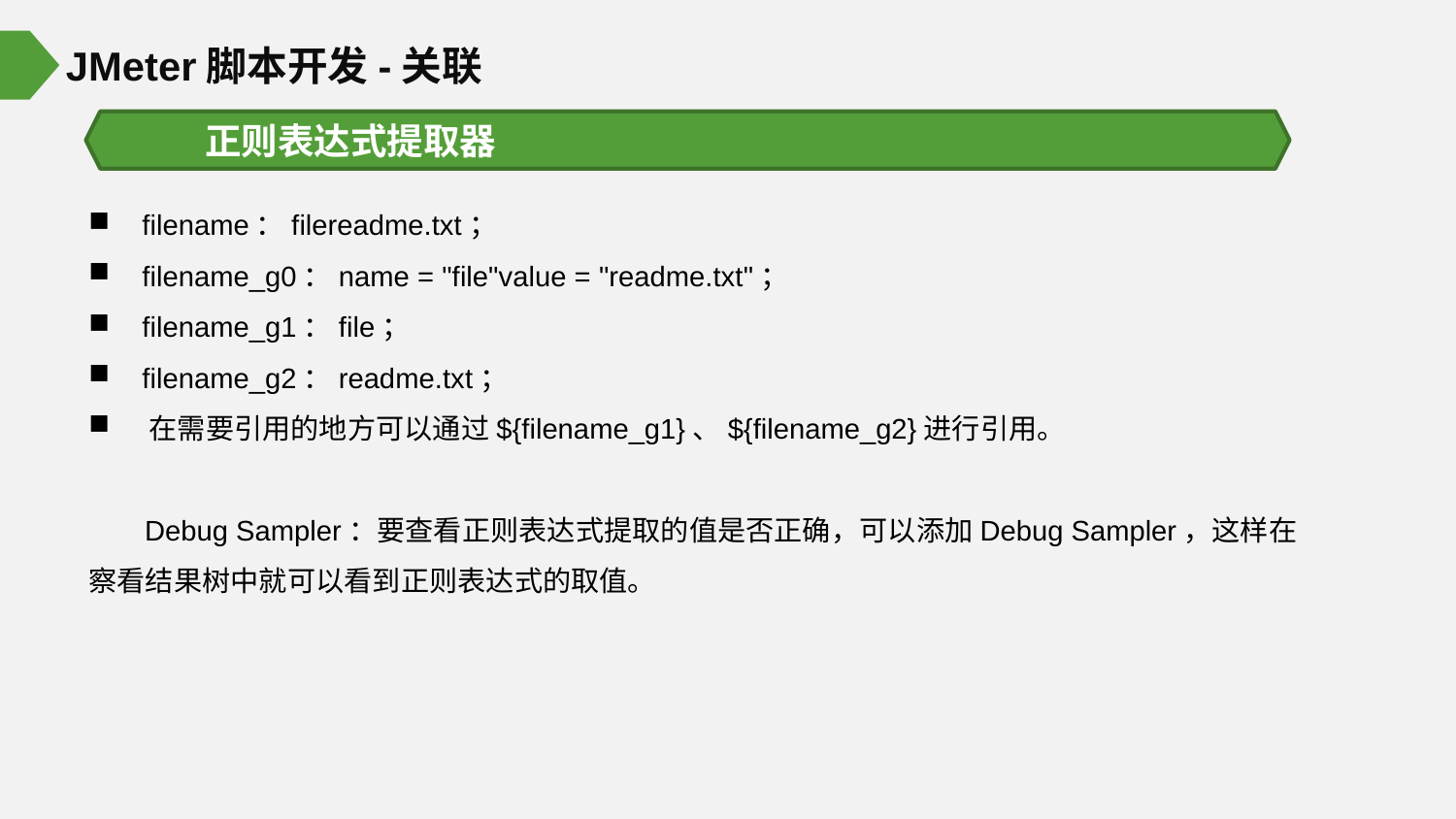

JMeter脚本开发-关联
正则表达式提取器
 filename：filereadme.txt；
 filename_g0：name = "file"value = "readme.txt"；
 filename_g1：file；
 filename_g2：readme.txt；
 在需要引用的地方可以通过${filename_g1}、${filename_g2}进行引用。

       Debug Sampler：要查看正则表达式提取的值是否正确，可以添加Debug Sampler，这样在察看结果树中就可以看到正则表达式的取值。